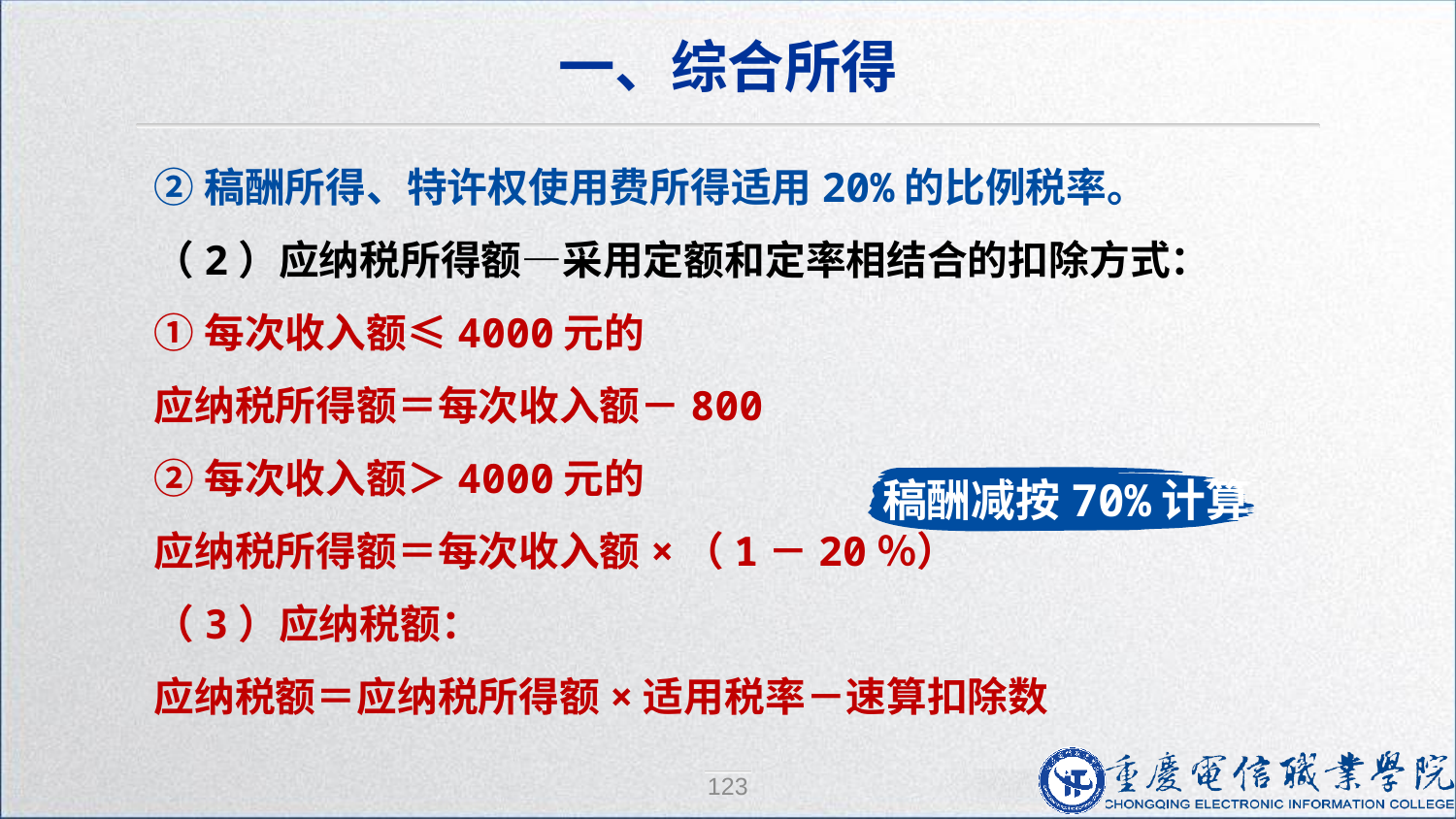

一、综合所得
②稿酬所得、特许权使用费所得适用20%的比例税率。
（2）应纳税所得额—采用定额和定率相结合的扣除方式：
①每次收入额≤4000元的
应纳税所得额＝每次收入额－800
②每次收入额＞4000元的
应纳税所得额＝每次收入额×（1－20％）
（3）应纳税额：
应纳税额＝应纳税所得额×适用税率－速算扣除数

稿酬减按70%计算

123